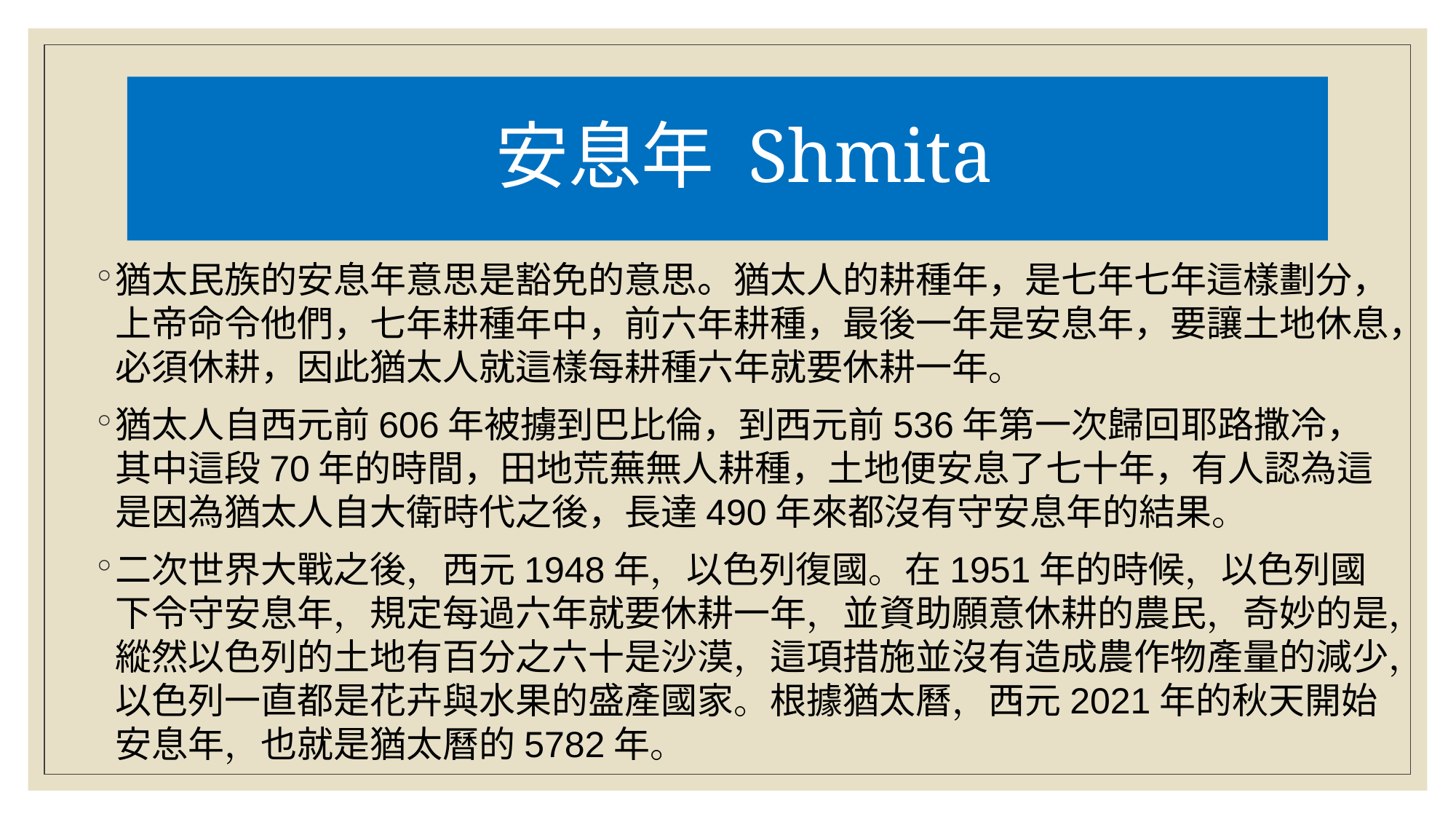

# 安息年 Shmita‎
猶太民族的安息年意思是豁免的意思。猶太人的耕種年，是七年七年這樣劃分，上帝命令他們，七年耕種年中，前六年耕種，最後一年是安息年，要讓土地休息，必須休耕，因此猶太人就這樣每耕種六年就要休耕一年。
猶太人自西元前606年被擄到巴比倫，到西元前536年第一次歸回耶路撒冷，其中這段70年的時間，田地荒蕪無人耕種，土地便安息了七十年，有人認為這是因為猶太人自大衛時代之後，長達490年來都沒有守安息年的結果。
二次世界大戰之後，西元1948年，以色列復國。在1951年的時候，以色列國下令守安息年，規定每過六年就要休耕一年，並資助願意休耕的農民，奇妙的是，縱然以色列的土地有百分之六十是沙漠，這項措施並沒有造成農作物產量的減少，以色列一直都是花卉與水果的盛產國家。根據猶太曆，西元2021年的秋天開始安息年，也就是猶太曆的5782年。